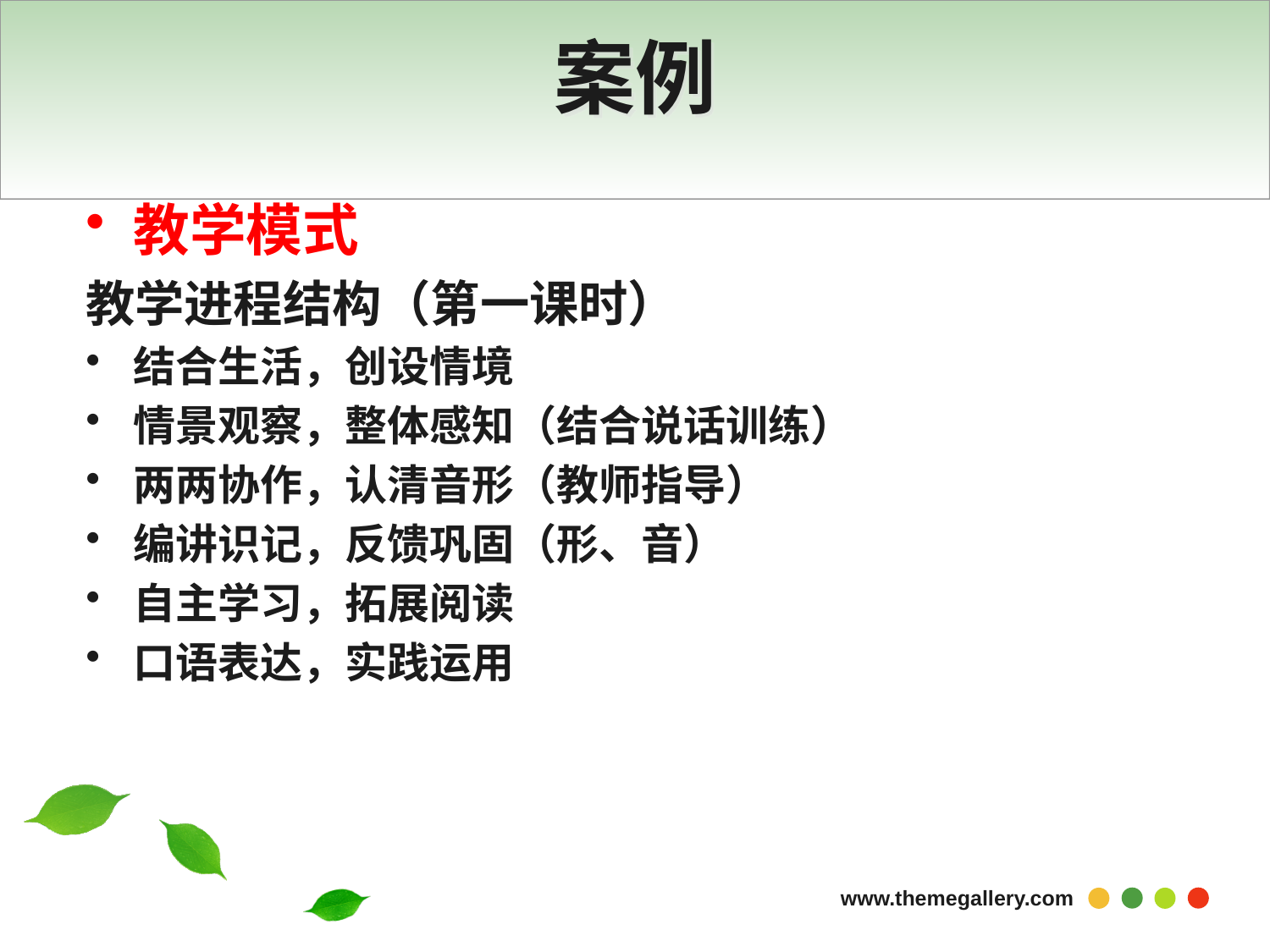

# 案例
教学模式
教学进程结构（第一课时）
结合生活，创设情境
情景观察，整体感知（结合说话训练）
两两协作，认清音形（教师指导）
编讲识记，反馈巩固（形、音）
自主学习，拓展阅读
口语表达，实践运用